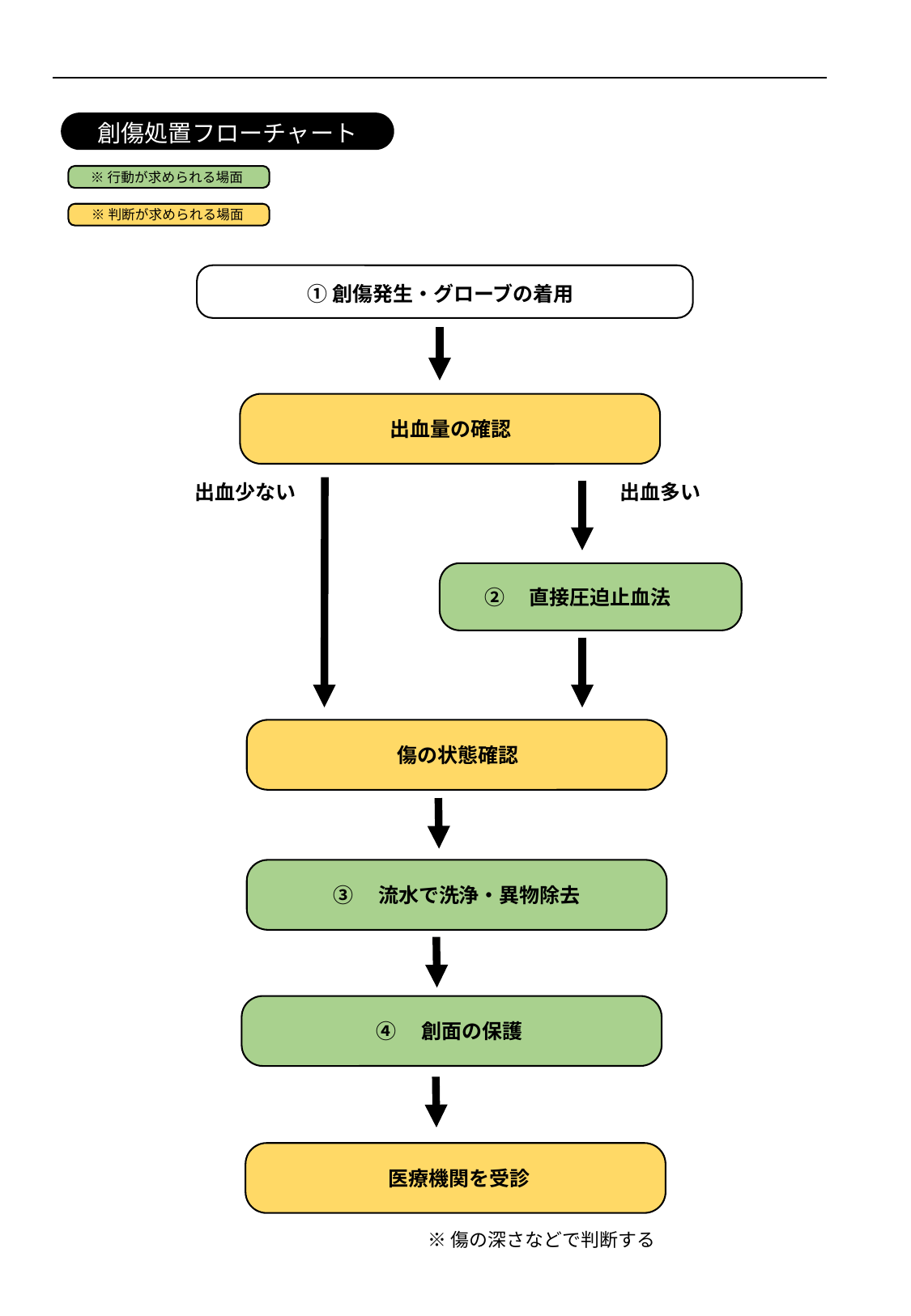

創傷処置フローチャート

※行動が求められる場面

※判断が求められる場面

①創傷発生・グローブの着用

出血量の確認
出血少ない
出血多い

②　直接圧迫止血法

傷の状態確認

③　流水で洗浄・異物除去

④　創面の保護

　医療機関を受診

※傷の深さなどで判断する